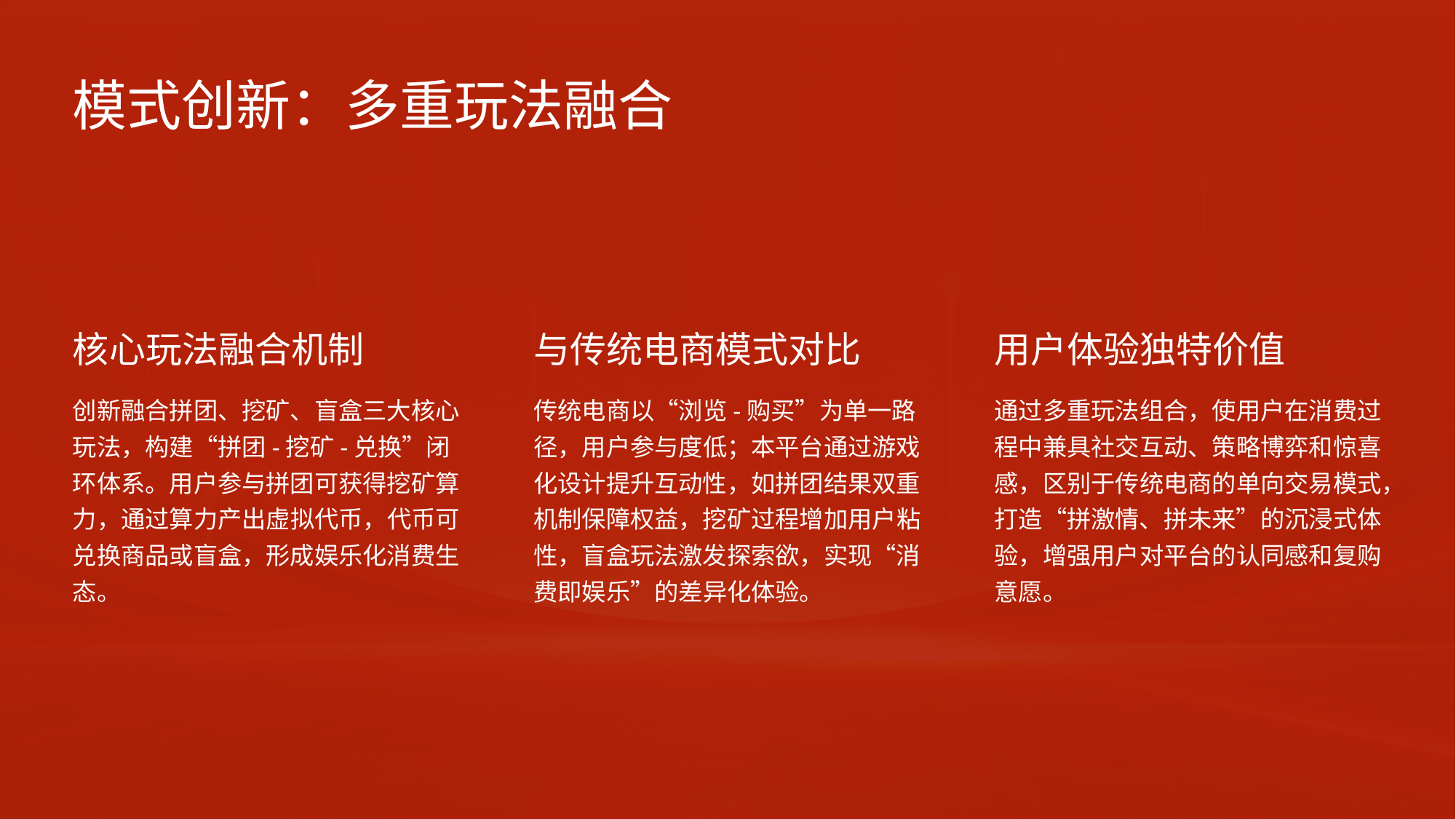

模式创新：多重玩法融合
核心玩法融合机制
与传统电商模式对比
用户体验独特价值
创新融合拼团、挖矿、盲盒三大核心玩法，构建“拼团-挖矿-兑换”闭环体系。用户参与拼团可获得挖矿算力，通过算力产出虚拟代币，代币可兑换商品或盲盒，形成娱乐化消费生态。
传统电商以“浏览-购买”为单一路径，用户参与度低；本平台通过游戏化设计提升互动性，如拼团结果双重机制保障权益，挖矿过程增加用户粘性，盲盒玩法激发探索欲，实现“消费即娱乐”的差异化体验。
通过多重玩法组合，使用户在消费过程中兼具社交互动、策略博弈和惊喜感，区别于传统电商的单向交易模式，打造“拼激情、拼未来”的沉浸式体验，增强用户对平台的认同感和复购意愿。